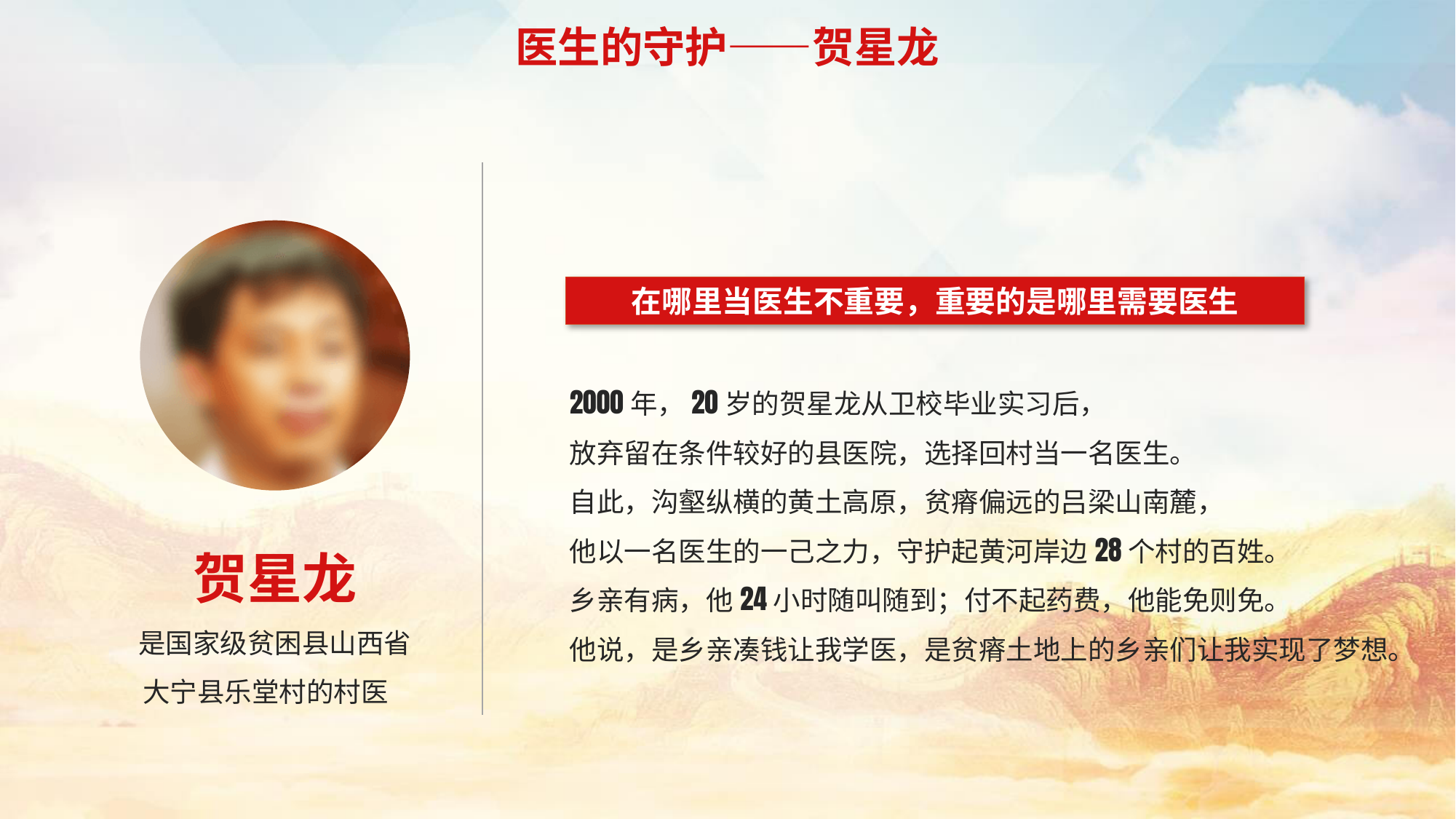

医生的守护——贺星龙

贺星龙
是国家级贫困县山西省大宁县乐堂村的村医
在哪里当医生不重要，重要的是哪里需要医生
2000年，20岁的贺星龙从卫校毕业实习后，
放弃留在条件较好的县医院，选择回村当一名医生。
自此，沟壑纵横的黄土高原，贫瘠偏远的吕梁山南麓，
他以一名医生的一己之力，守护起黄河岸边28个村的百姓。
乡亲有病，他24小时随叫随到；付不起药费，他能免则免。
他说，是乡亲凑钱让我学医，是贫瘠土地上的乡亲们让我实现了梦想。